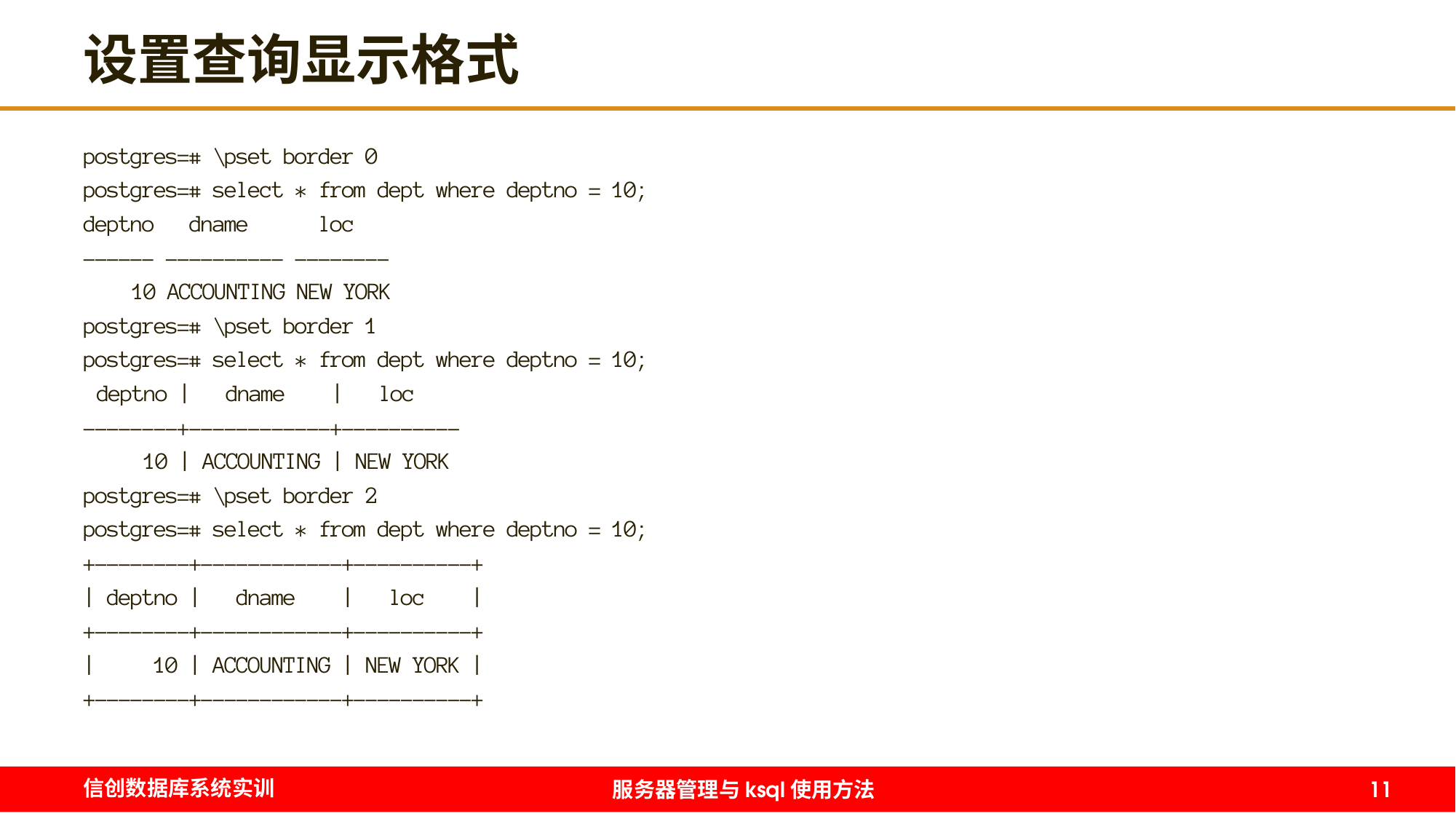

# 设置查询显示格式
postgres=# \pset border 0
postgres=# select * from dept where deptno = 10;
deptno   dname      loc
------ ---------- --------
    10 ACCOUNTING NEW YORK
postgres=# \pset border 1
postgres=# select * from dept where deptno = 10;
 deptno |   dname    |   loc
--------+------------+----------
     10 | ACCOUNTING | NEW YORK
postgres=# \pset border 2
postgres=# select * from dept where deptno = 10;
+--------+------------+----------+
| deptno |   dname    |   loc    |
+--------+------------+----------+
|     10 | ACCOUNTING | NEW YORK |
+--------+------------+----------+